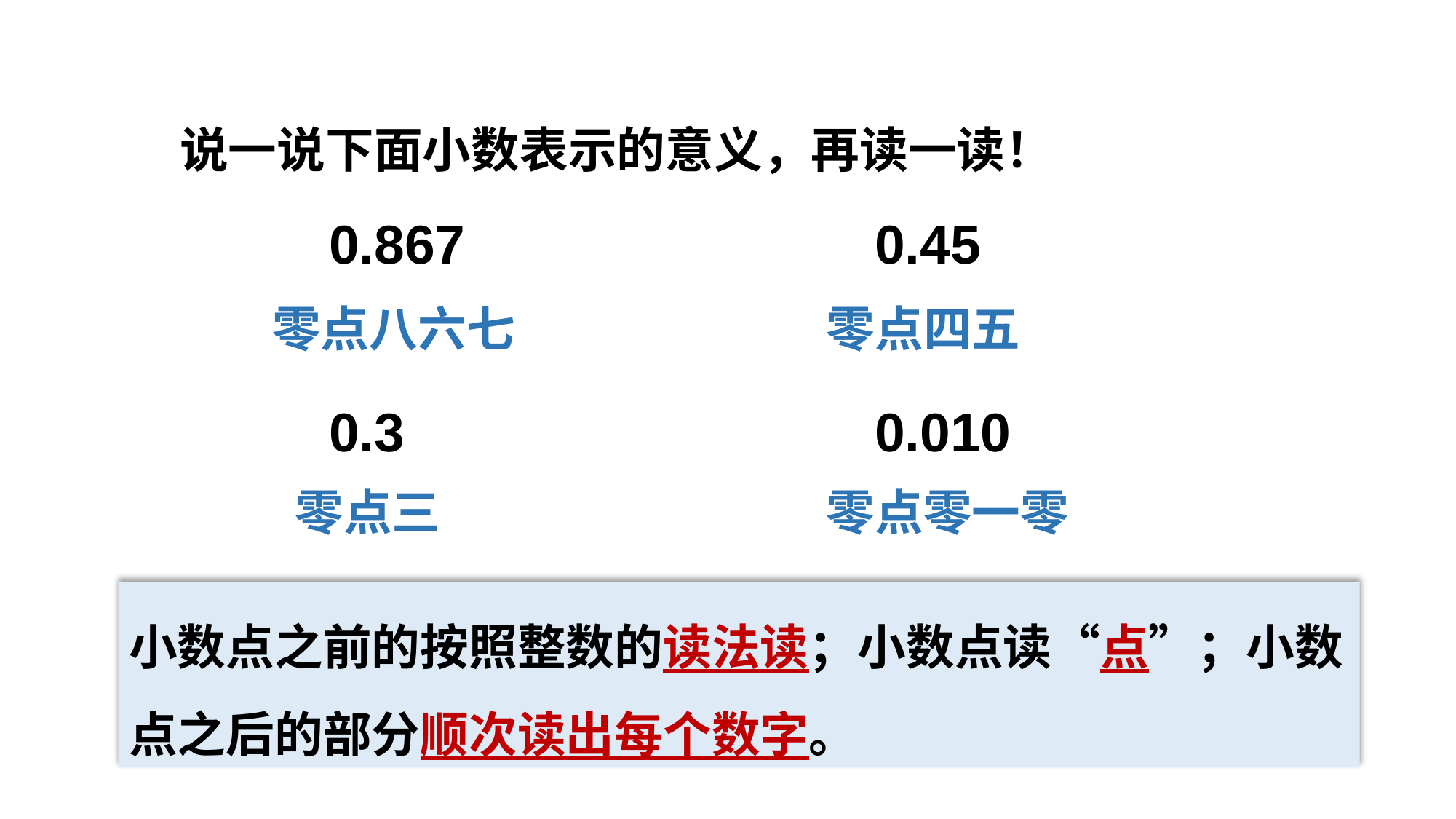

说一说下面小数表示的意义，再读一读！
0.867
0.45
零点八六七
零点四五
0.3
0.010
零点三
零点零一零
小数点之前的按照整数的读法读；小数点读“点”；小数点之后的部分顺次读出每个数字。